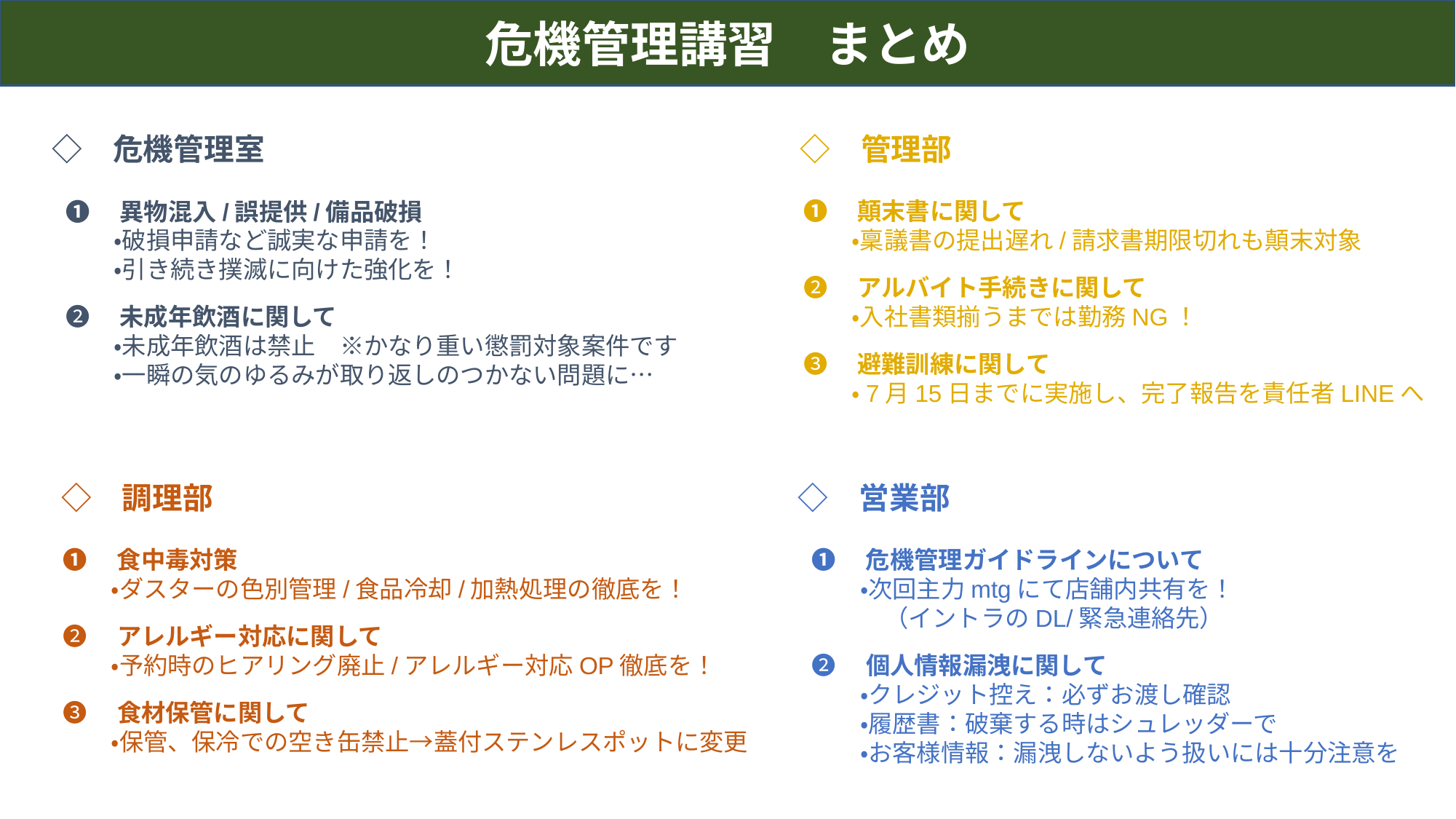

危機管理講習　まとめ
　◇　危機管理室
　◇　管理部
❶　異物混入/誤提供/備品破損
　　・破損申請など誠実な申請を！
　　・引き続き撲滅に向けた強化を！

❷　未成年飲酒に関して
　　・未成年飲酒は禁止　※かなり重い懲罰対象案件です
　　・一瞬の気のゆるみが取り返しのつかない問題に…
❶　顛末書に関して
　　・稟議書の提出遅れ/請求書期限切れも顛末対象

❷　アルバイト手続きに関して
　　・入社書類揃うまでは勤務NG！

❸　避難訓練に関して
　　・7月15日までに実施し、完了報告を責任者LINEへ
　◇　調理部
　◇　営業部
❶　食中毒対策
　　・ダスターの色別管理/食品冷却/加熱処理の徹底を！

❷　アレルギー対応に関して
　　・予約時のヒアリング廃止/アレルギー対応OP徹底を！

❸　食材保管に関して
　　・保管、保冷での空き缶禁止→蓋付ステンレスポットに変更
❶　危機管理ガイドラインについて
　　・次回主力mtgにて店舗内共有を！
　　　（イントラのDL/緊急連絡先）

❷　個人情報漏洩に関して
　　・クレジット控え：必ずお渡し確認
　　・履歴書：破棄する時はシュレッダーで
　　・お客様情報：漏洩しないよう扱いには十分注意を